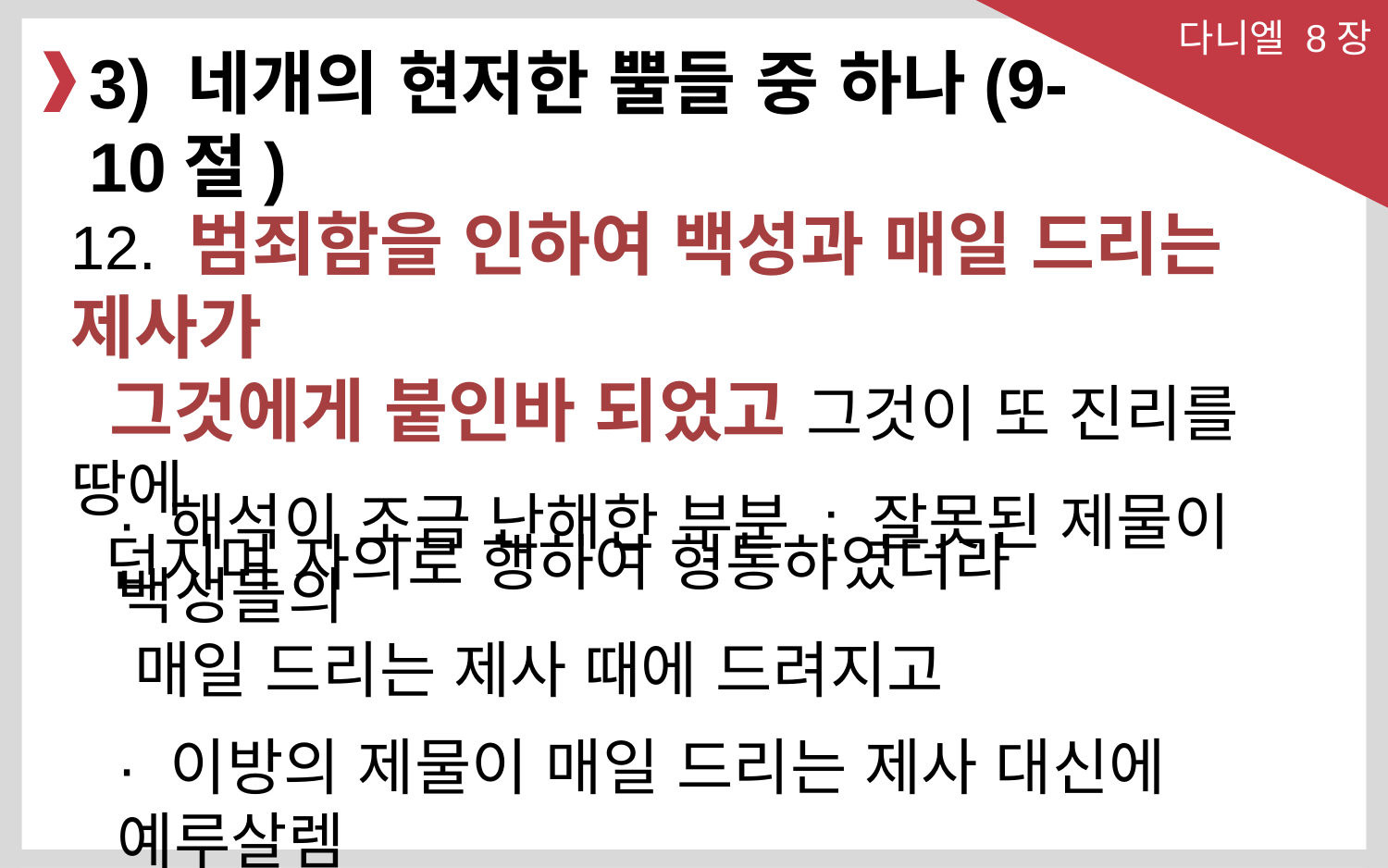

다니엘 8장
3) 네개의 현저한 뿔들 중 하나(9-10절)

12. 범죄함을 인하여 백성과 매일 드리는 제사가
  그것에게 붙인바 되었고 그것이 또 진리를 땅에
  던지며 자의로 행하여 형통하였더라
· 해석이 조금 난해한 부분 : 잘못된 제물이 백성들의
 매일 드리는 제사 때에 드려지고
· 이방의 제물이 매일 드리는 제사 대신에 예루살렘
 성전에 드려졌음을 강조하는 구절